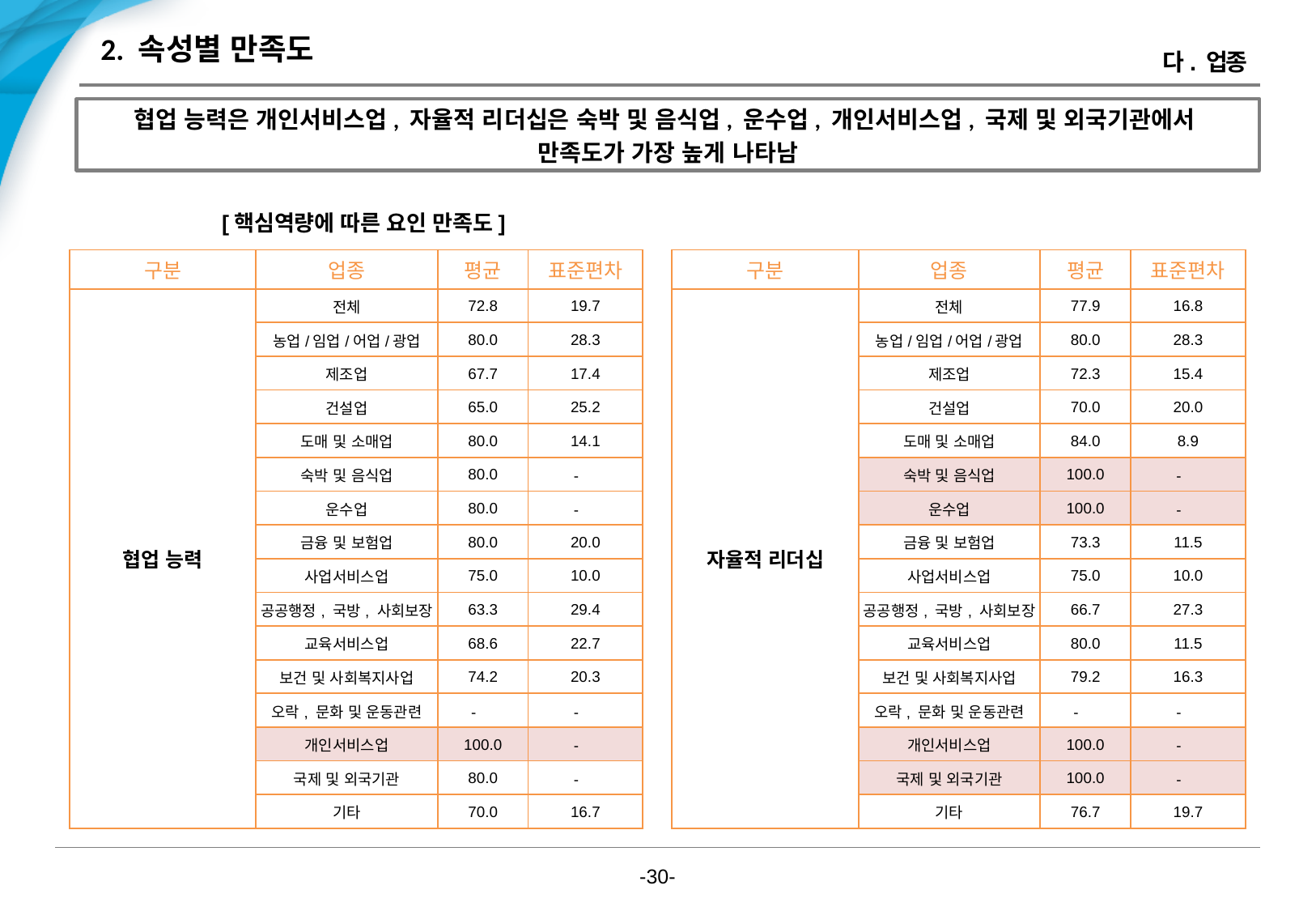

# 2. 속성별 만족도
다. 업종
협업 능력은 개인서비스업, 자율적 리더십은 숙박 및 음식업, 운수업, 개인서비스업, 국제 및 외국기관에서
만족도가 가장 높게 나타남
[핵심역량에 따른 요인 만족도]
| 구분 | 업종 | 평균 | 표준편차 |
| --- | --- | --- | --- |
| 협업 능력 | 전체 | 72.8 | 19.7 |
|  | 농업/임업/어업/광업 | 80.0 | 28.3 |
|  | 제조업 | 67.7 | 17.4 |
|  | 건설업 | 65.0 | 25.2 |
|  | 도매 및 소매업 | 80.0 | 14.1 |
|  | 숙박 및 음식업 | 80.0 | - |
|  | 운수업 | 80.0 | - |
|  | 금융 및 보험업 | 80.0 | 20.0 |
|  | 사업서비스업 | 75.0 | 10.0 |
|  | 공공행정, 국방, 사회보장 | 63.3 | 29.4 |
|  | 교육서비스업 | 68.6 | 22.7 |
|  | 보건 및 사회복지사업 | 74.2 | 20.3 |
|  | 오락, 문화 및 운동관련 | - | - |
|  | 개인서비스업 | 100.0 | - |
|  | 국제 및 외국기관 | 80.0 | - |
|  | 기타 | 70.0 | 16.7 |
| 구분 | 업종 | 평균 | 표준편차 |
| --- | --- | --- | --- |
| 자율적 리더십 | 전체 | 77.9 | 16.8 |
|  | 농업/임업/어업/광업 | 80.0 | 28.3 |
|  | 제조업 | 72.3 | 15.4 |
|  | 건설업 | 70.0 | 20.0 |
|  | 도매 및 소매업 | 84.0 | 8.9 |
|  | 숙박 및 음식업 | 100.0 | - |
|  | 운수업 | 100.0 | - |
|  | 금융 및 보험업 | 73.3 | 11.5 |
|  | 사업서비스업 | 75.0 | 10.0 |
|  | 공공행정, 국방, 사회보장 | 66.7 | 27.3 |
|  | 교육서비스업 | 80.0 | 11.5 |
|  | 보건 및 사회복지사업 | 79.2 | 16.3 |
|  | 오락, 문화 및 운동관련 | - | - |
|  | 개인서비스업 | 100.0 | - |
|  | 국제 및 외국기관 | 100.0 | - |
|  | 기타 | 76.7 | 19.7 |
-30-